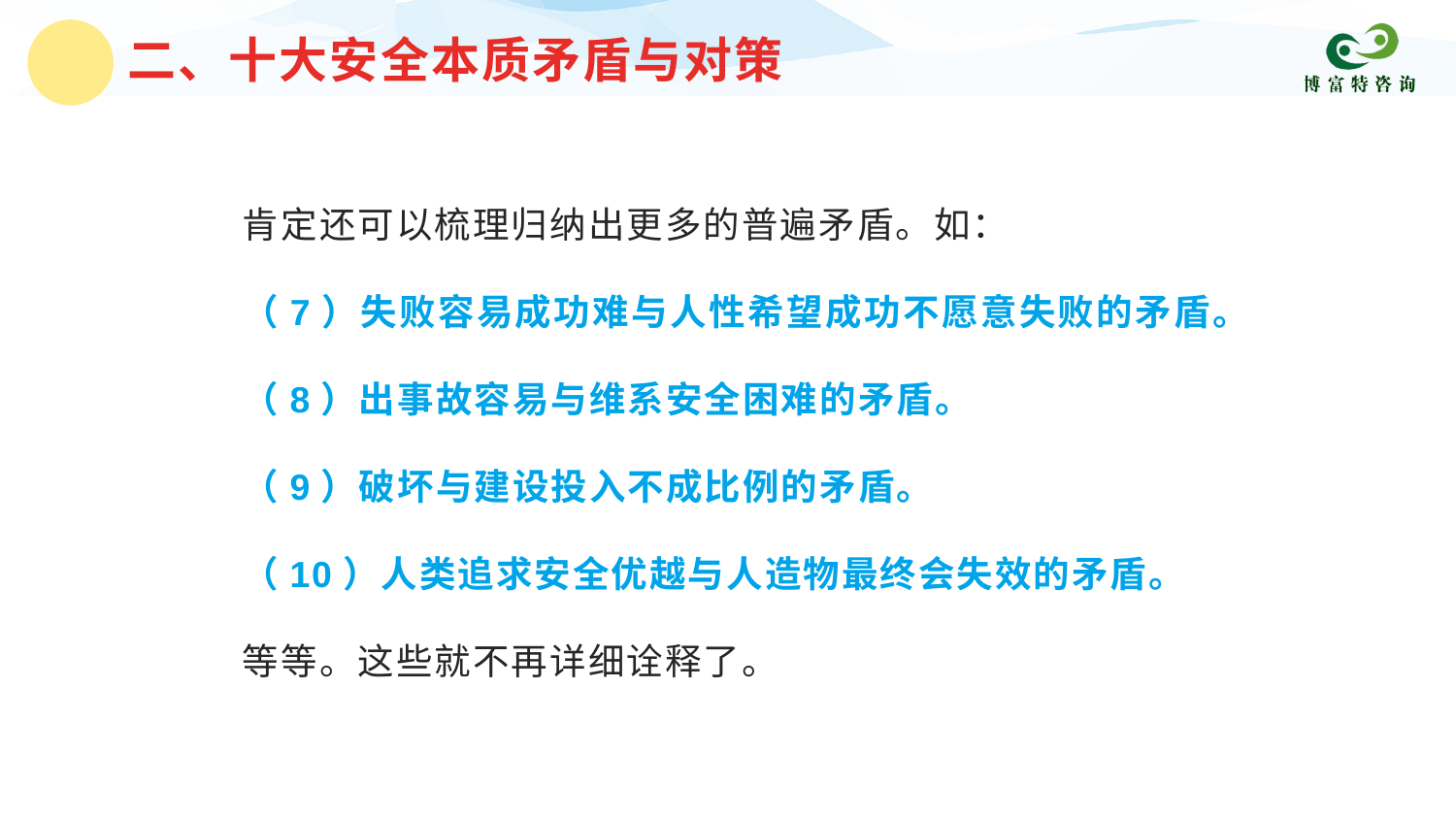

二、十大安全本质矛盾与对策
肯定还可以梳理归纳出更多的普遍矛盾。如：
（7）失败容易成功难与人性希望成功不愿意失败的矛盾。
（8）出事故容易与维系安全困难的矛盾。
（9）破坏与建设投入不成比例的矛盾。
（10）人类追求安全优越与人造物最终会失效的矛盾。
等等。这些就不再详细诠释了。